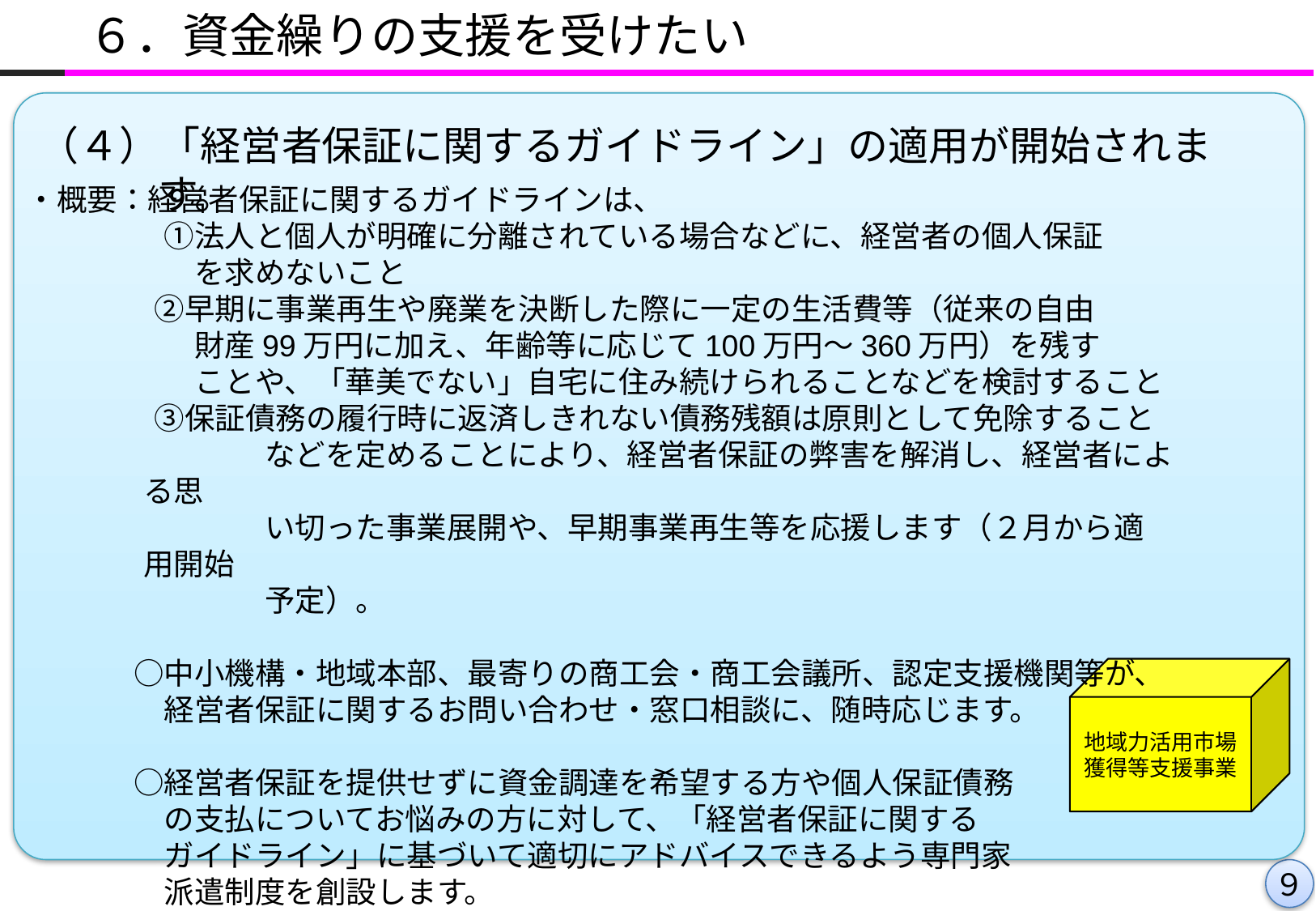

６．資金繰りの支援を受けたい

（４）「経営者保証に関するガイドライン」の適用が開始されます。
 ・概要：経営者保証に関するガイドラインは、
　　　　　①法人と個人が明確に分離されている場合などに、経営者の個人保証
　　　　　　を求めないこと
　　　 　  ②早期に事業再生や廃業を決断した際に一定の生活費等（従来の自由
　　　　　　財産99万円に加え、年齢等に応じて100万円～360万円）を残す
　　　　　　ことや、「華美でない」自宅に住み続けられることなどを検討すること
　　　 　  ③保証債務の履行時に返済しきれない債務残額は原則として免除すること
　　　　　　などを定めることにより、経営者保証の弊害を解消し、経営者による思
　　　　　　い切った事業展開や、早期事業再生等を応援します（２月から適用開始
　　　　　　予定）。

　　　　○中小機構・地域本部、最寄りの商工会・商工会議所、認定支援機関等が、
　　　　　経営者保証に関するお問い合わせ・窓口相談に、随時応じます。

　　　　○経営者保証を提供せずに資金調達を希望する方や個人保証債務
　　　　　の支払についてお悩みの方に対して、「経営者保証に関する
　　　　　ガイドライン」に基づいて適切にアドバイスできるよう専門家
　　　　　派遣制度を創設します。

地域力活用市場
獲得等支援事業
９